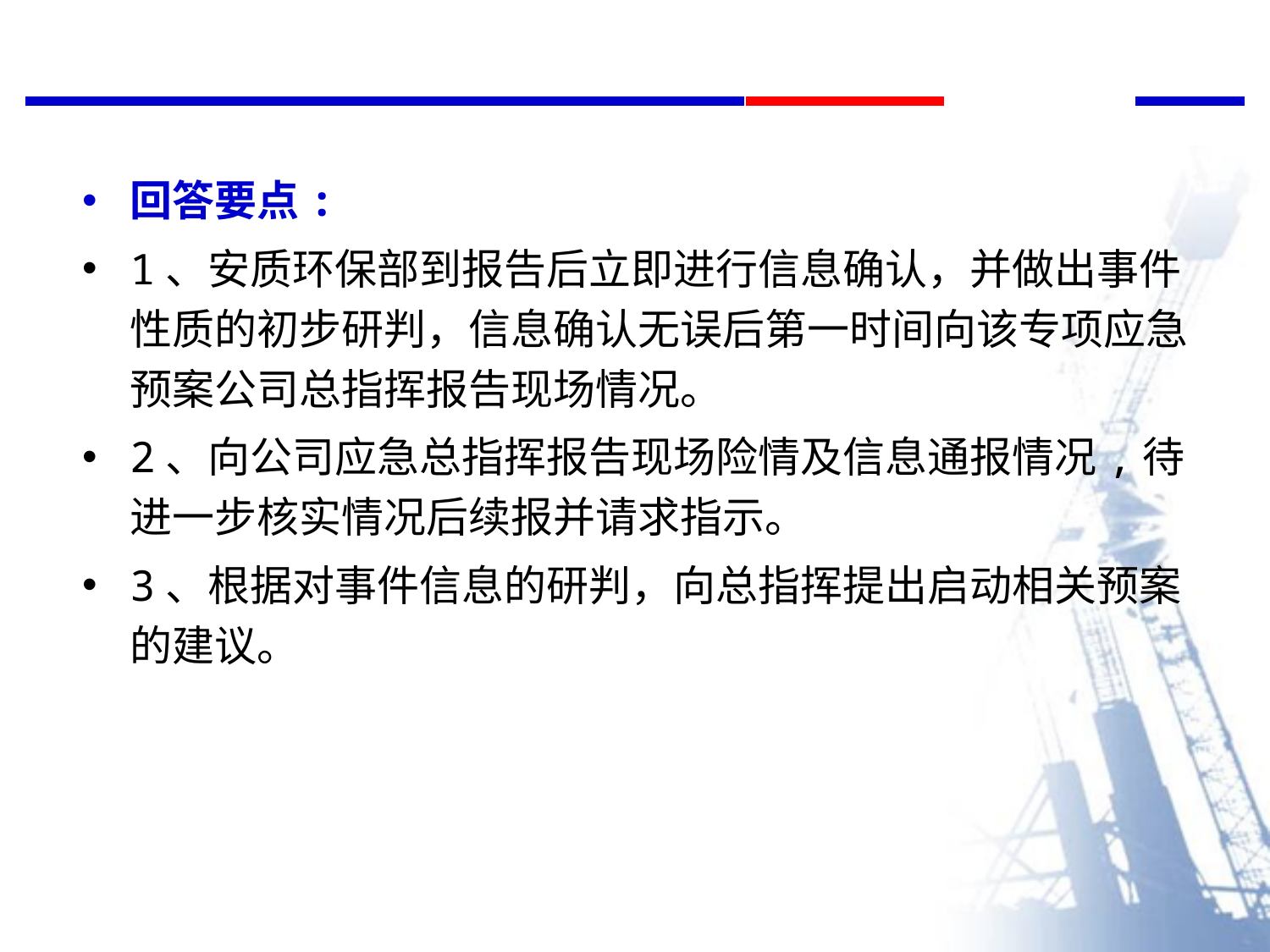

回答要点:
1、安质环保部到报告后立即进行信息确认，并做出事件性质的初步研判，信息确认无误后第一时间向该专项应急预案公司总指挥报告现场情况。
2、向公司应急总指挥报告现场险情及信息通报情况,待进一步核实情况后续报并请求指示。
3、根据对事件信息的研判，向总指挥提出启动相关预案的建议。